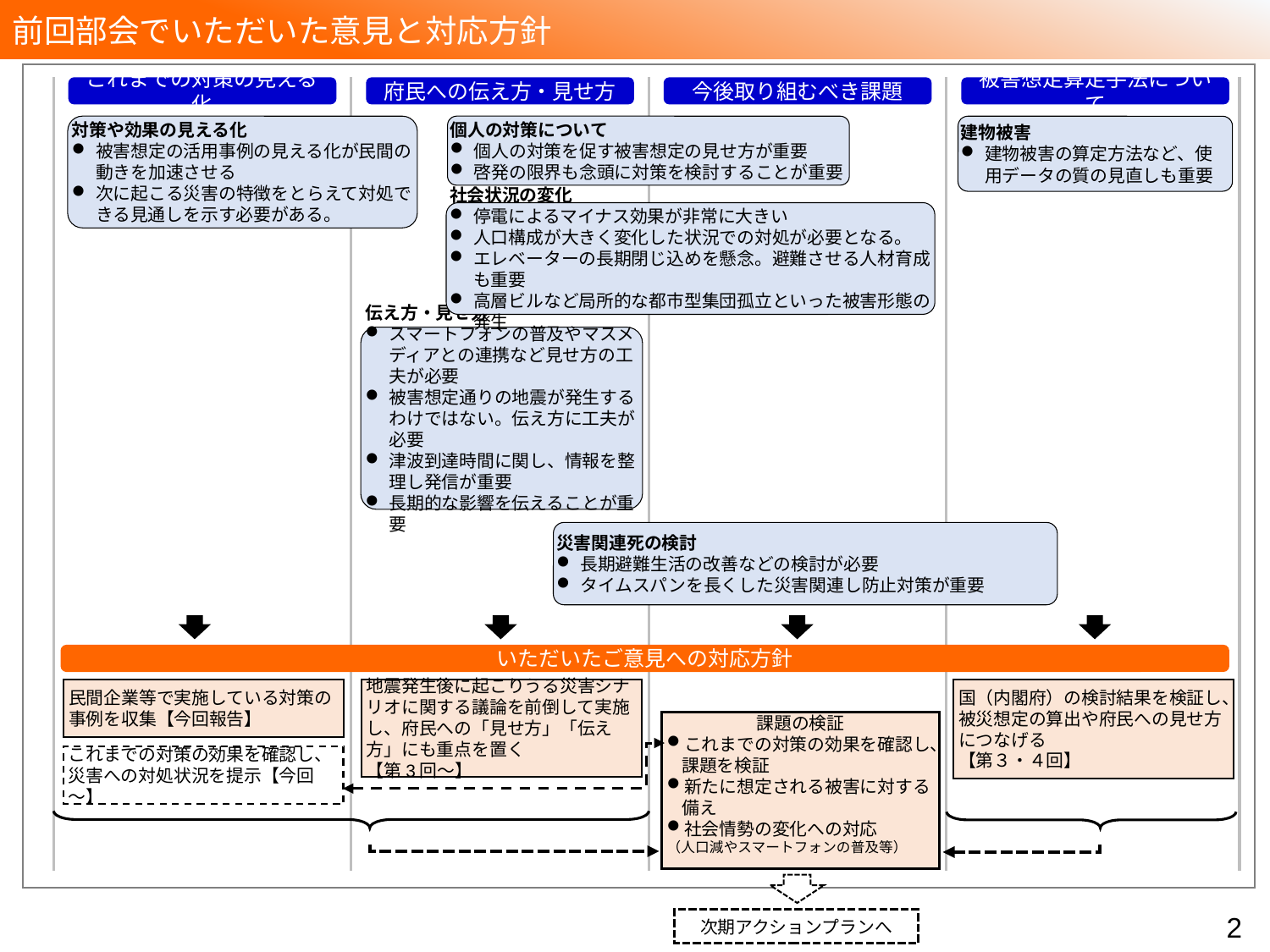

前回部会でいただいた意見と対応方針

これまでの対策の見える化
府民への伝え方・見せ方
今後取り組むべき課題
被害想定算定手法について
対策や効果の見える化
被害想定の活用事例の見える化が民間の動きを加速させる
次に起こる災害の特徴をとらえて対処できる見通しを示す必要がある。
個人の対策について
個人の対策を促す被害想定の見せ方が重要
啓発の限界も念頭に対策を検討することが重要
建物被害
建物被害の算定方法など、使用データの質の見直しも重要
社会状況の変化
停電によるマイナス効果が非常に大きい
人口構成が大きく変化した状況での対処が必要となる。
エレベーターの長期閉じ込めを懸念。避難させる人材育成も重要
高層ビルなど局所的な都市型集団孤立といった被害形態の発生
伝え方・見せ方
スマートフォンの普及やマスメディアとの連携など見せ方の工夫が必要
被害想定通りの地震が発生するわけではない。伝え方に工夫が必要
津波到達時間に関し、情報を整理し発信が重要
長期的な影響を伝えることが重要

災害関連死の検討
長期避難生活の改善などの検討が必要
タイムスパンを長くした災害関連し防止対策が重要

いただいたご意見への対応方針

民間企業等で実施している対策の事例を収集【今回報告】
地震発生後に起こりうる災害シナリオに関する議論を前倒して実施し、府民への「見せ方」「伝え方」にも重点を置く
【第3回～】
国（内閣府）の検討結果を検証し、被災想定の算出や府民への見せ方につなげる
【第３・４回】
課題の検証
これまでの対策の効果を確認し、課題を検証
新たに想定される被害に対する備え
社会情勢の変化への対応
（人口減やスマートフォンの普及等）

これまでの対策の効果を確認し、災害への対処状況を提示【今回～】

2
次期アクションプランへ